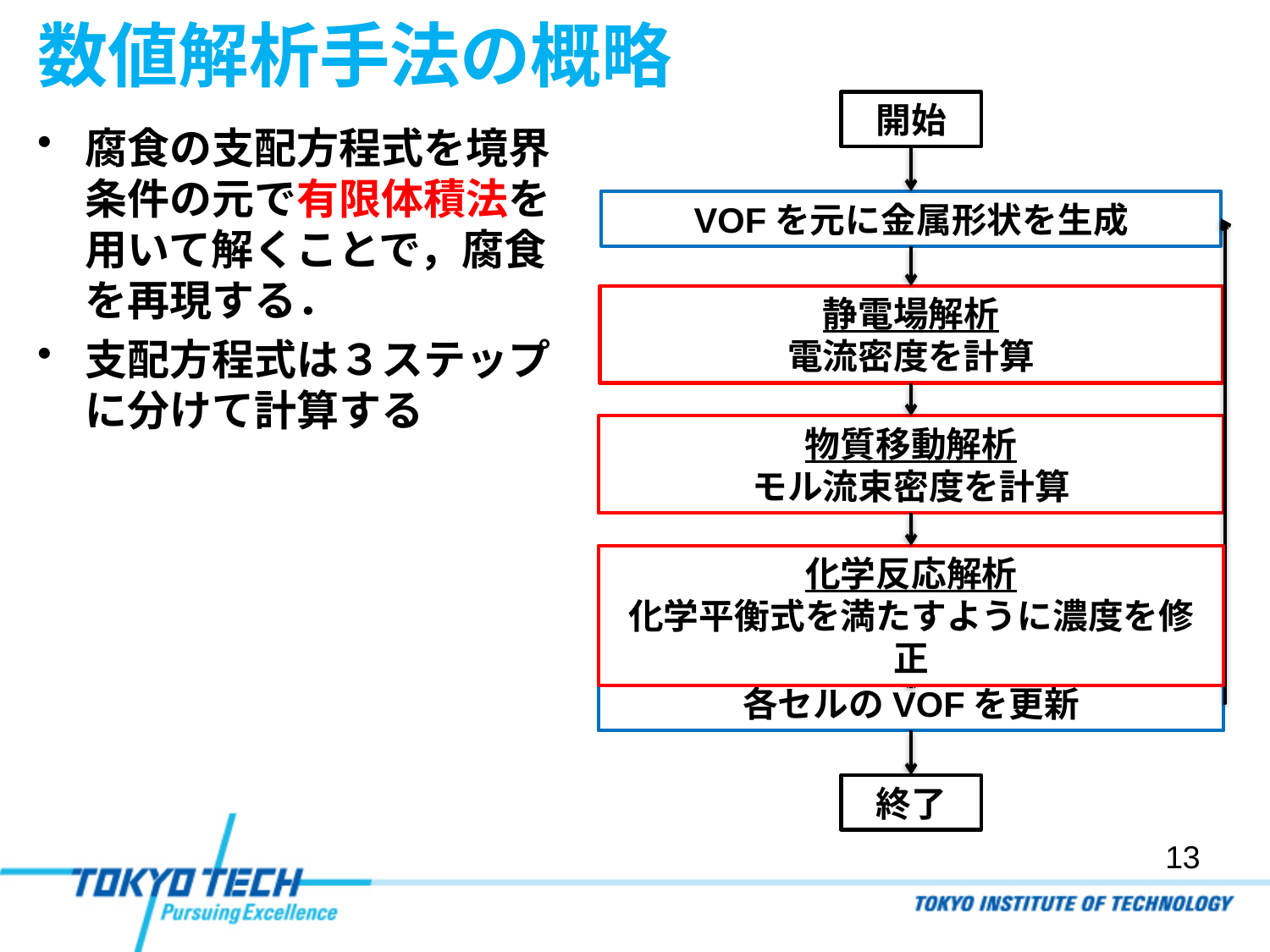

# 数値解析手法の概略
開始
VOFを元に金属形状を生成
静電場解析
電流密度を計算
物質移動解析
モル流束密度を計算
化学反応解析
化学平衡式を満たすように濃度を修正
各セルのVOFを更新
終了
腐食の支配方程式を境界条件の元で有限体積法を用いて解くことで，腐食を再現する．
支配方程式は３ステップに分けて計算する